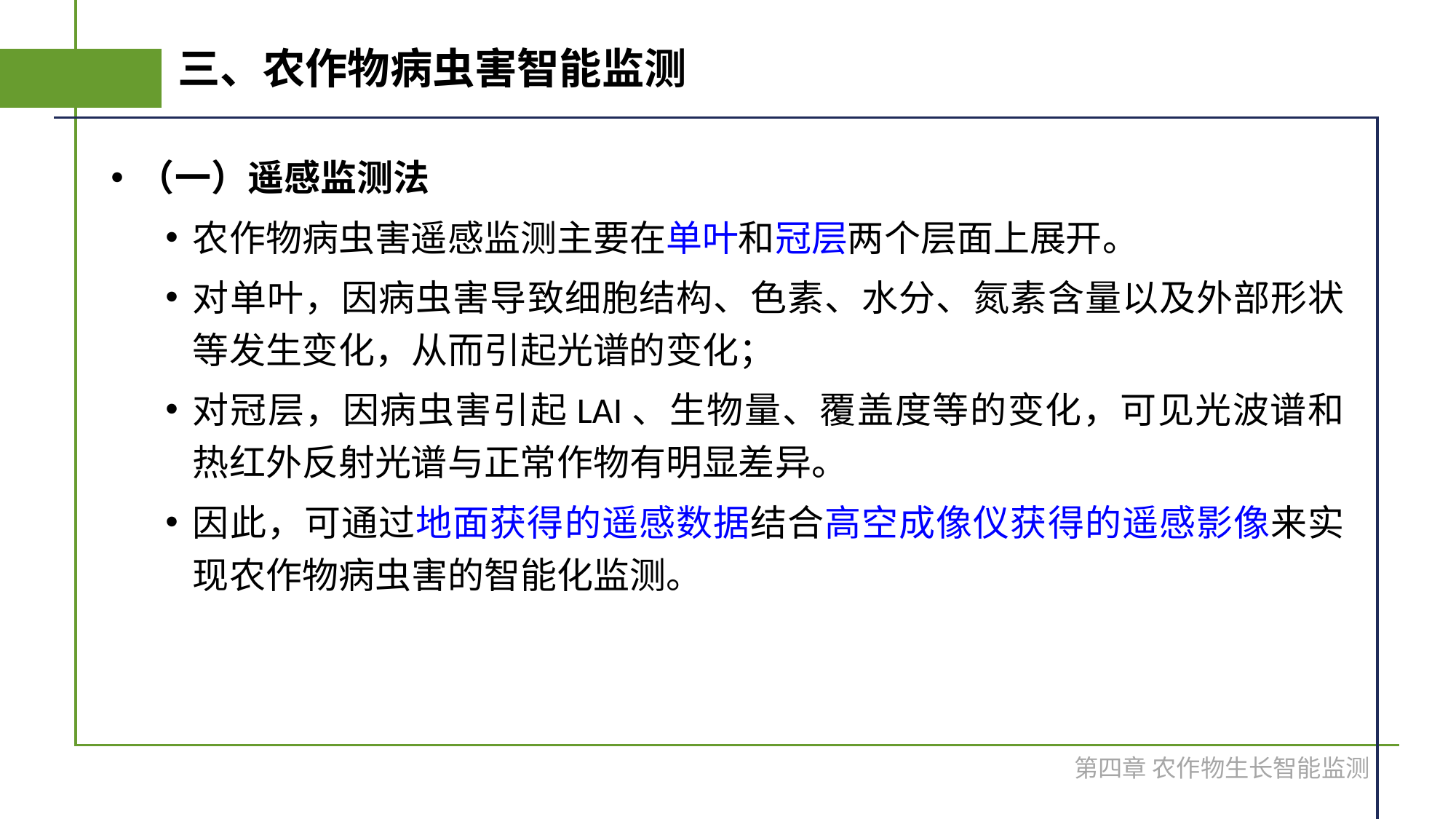

# 三、农作物病虫害智能监测
（一）遥感监测法
农作物病虫害遥感监测主要在单叶和冠层两个层面上展开。
对单叶，因病虫害导致细胞结构、色素、水分、氮素含量以及外部形状等发生变化，从而引起光谱的变化；
对冠层，因病虫害引起LAI、生物量、覆盖度等的变化，可见光波谱和热红外反射光谱与正常作物有明显差异。
因此，可通过地面获得的遥感数据结合高空成像仪获得的遥感影像来实现农作物病虫害的智能化监测。
第四章 农作物生长智能监测